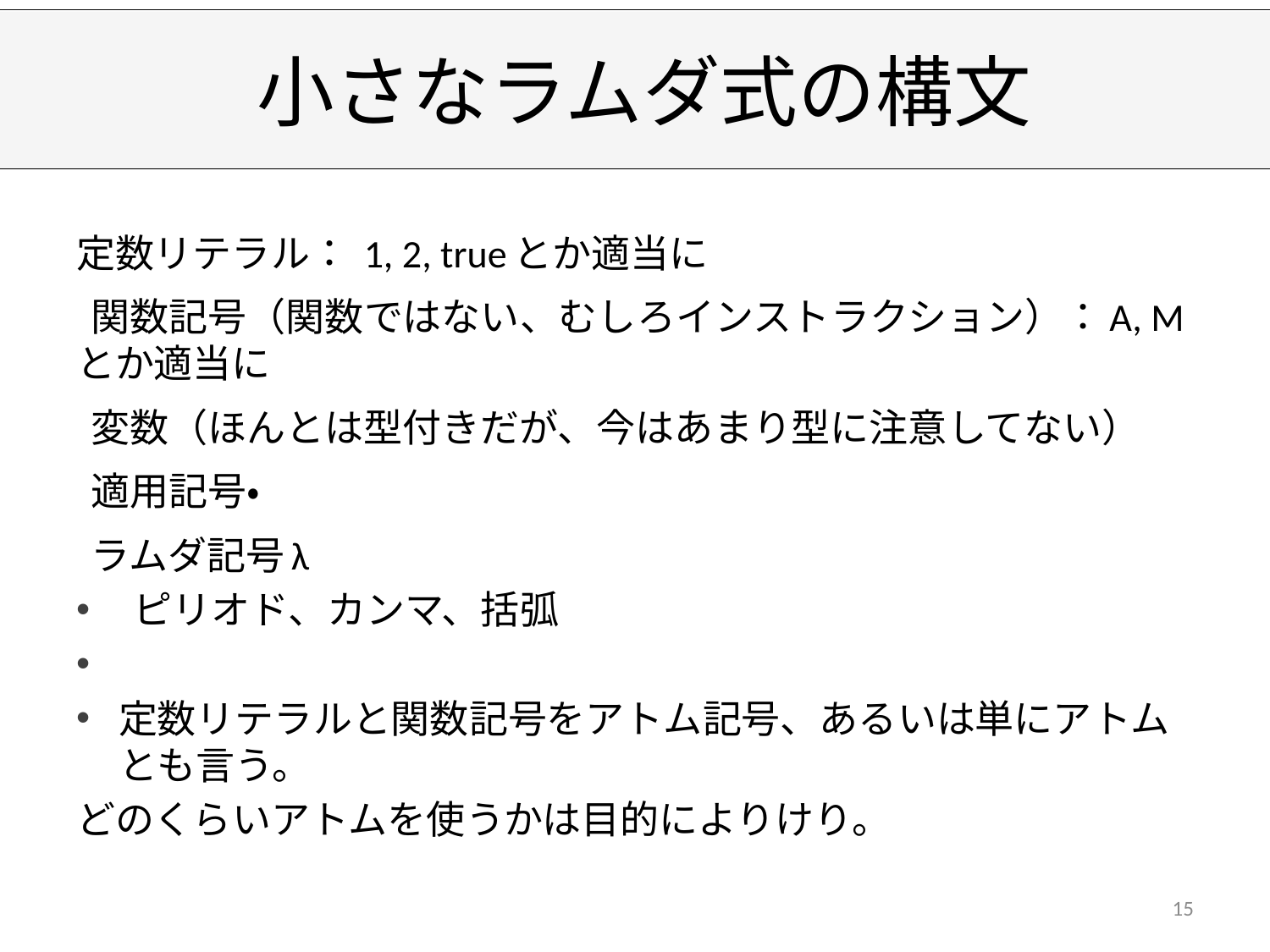

# 小さなラムダ式の構文
定数リテラル： 1, 2, trueとか適当に
 関数記号（関数ではない、むしろインストラクション）：A, Mとか適当に
 変数（ほんとは型付きだが、今はあまり型に注意してない）
 適用記号・
 ラムダ記号λ
 ピリオド、カンマ、括弧

定数リテラルと関数記号をアトム記号、あるいは単にアトムとも言う。
どのくらいアトムを使うかは目的によりけり。
15